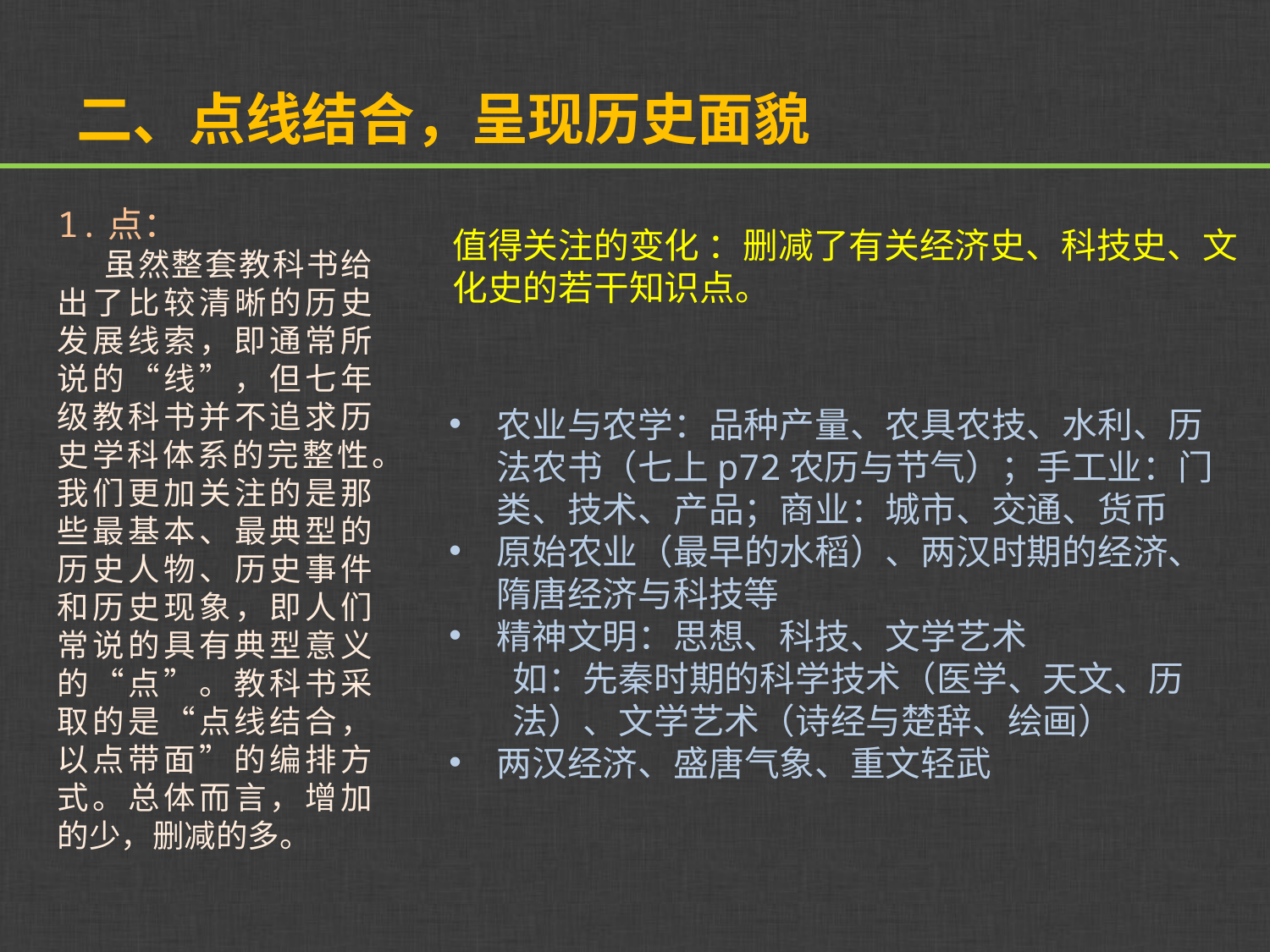

# 二、点线结合，呈现历史面貌
1.点：
    虽然整套教科书给出了比较清晰的历史发展线索，即通常所说的“线”，但七年级教科书并不追求历史学科体系的完整性。我们更加关注的是那些最基本、最典型的历史人物、历史事件和历史现象，即人们常说的具有典型意义的“点”。教科书采取的是“点线结合，以点带面”的编排方式。总体而言，增加的少，删减的多。
值得关注的变化 ：删减了有关经济史、科技史、文化史的若干知识点。
农业与农学：品种产量、农具农技、水利、历法农书（七上p72农历与节气）；手工业：门类、技术、产品；商业：城市、交通、货币
原始农业（最早的水稻）、两汉时期的经济、隋唐经济与科技等
精神文明：思想、科技、文学艺术
如：先秦时期的科学技术（医学、天文、历法）、文学艺术（诗经与楚辞、绘画）
两汉经济、盛唐气象、重文轻武